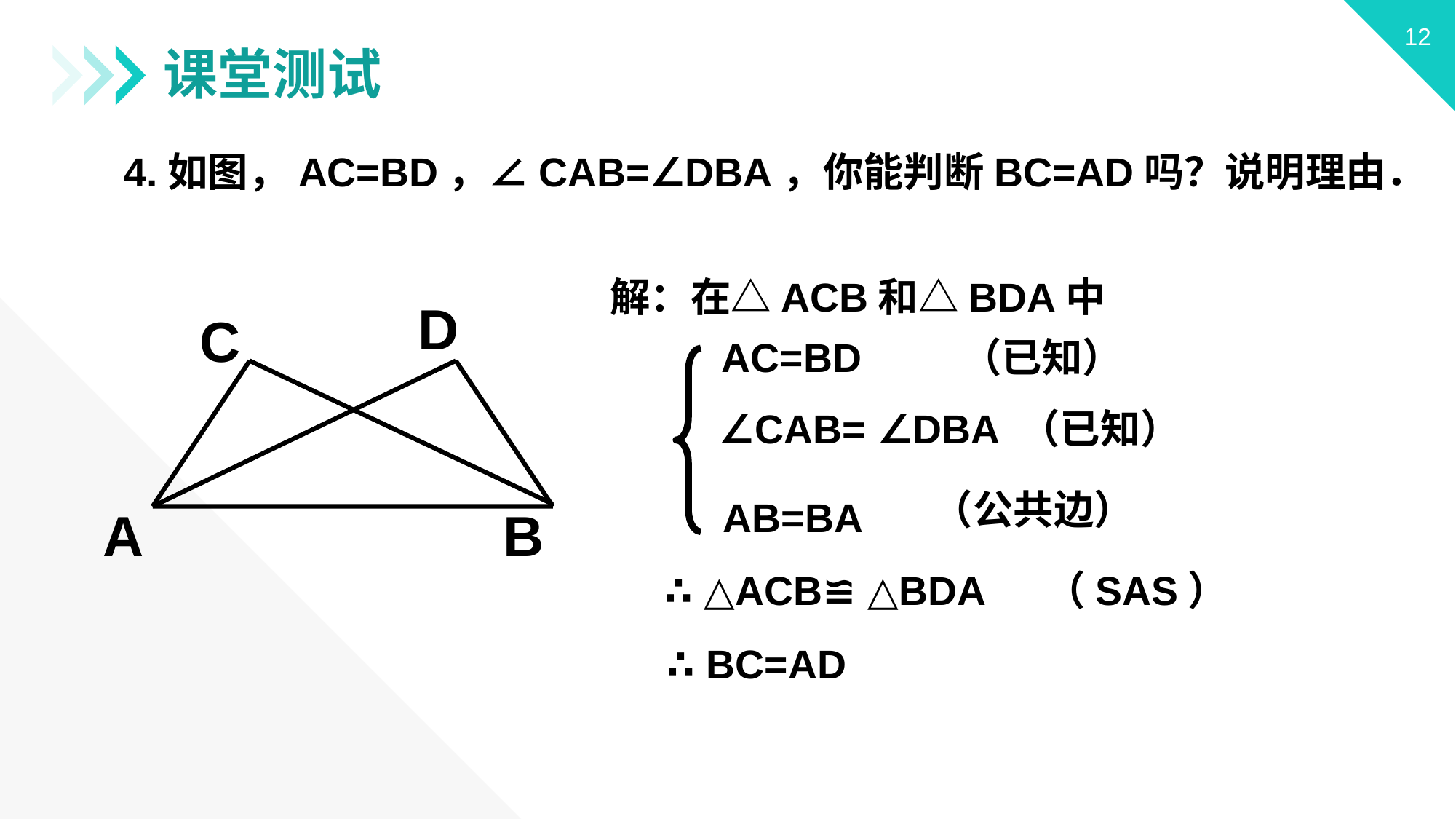

课堂测试
4.如图，AC=BD，∠CAB=∠DBA，你能判断BC=AD吗？说明理由．
解：在△ACB和△BDA中
D
C

A
B

AC=BD        （已知）

∠CAB= ∠DBA （已知）
      （公共边）
AB=BA
（SAS）
 ∴ △ACB≌ △BDA
 ∴ BC=AD